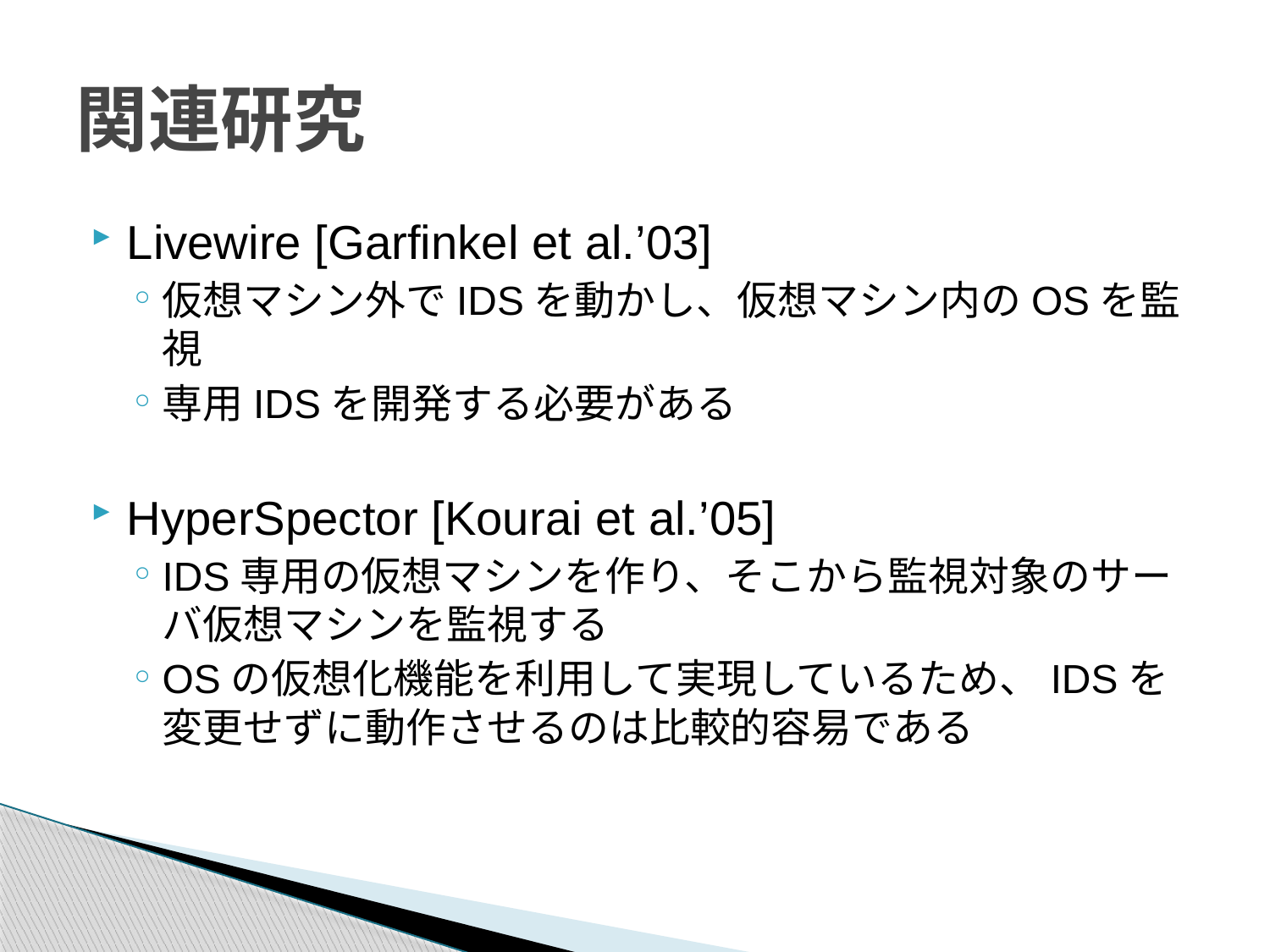

# 関連研究
Livewire [Garfinkel et al.’03]
仮想マシン外でIDSを動かし、仮想マシン内のOSを監視
専用IDSを開発する必要がある

HyperSpector [Kourai et al.’05]
IDS専用の仮想マシンを作り、そこから監視対象のサーバ仮想マシンを監視する
OSの仮想化機能を利用して実現しているため、IDSを変更せずに動作させるのは比較的容易である